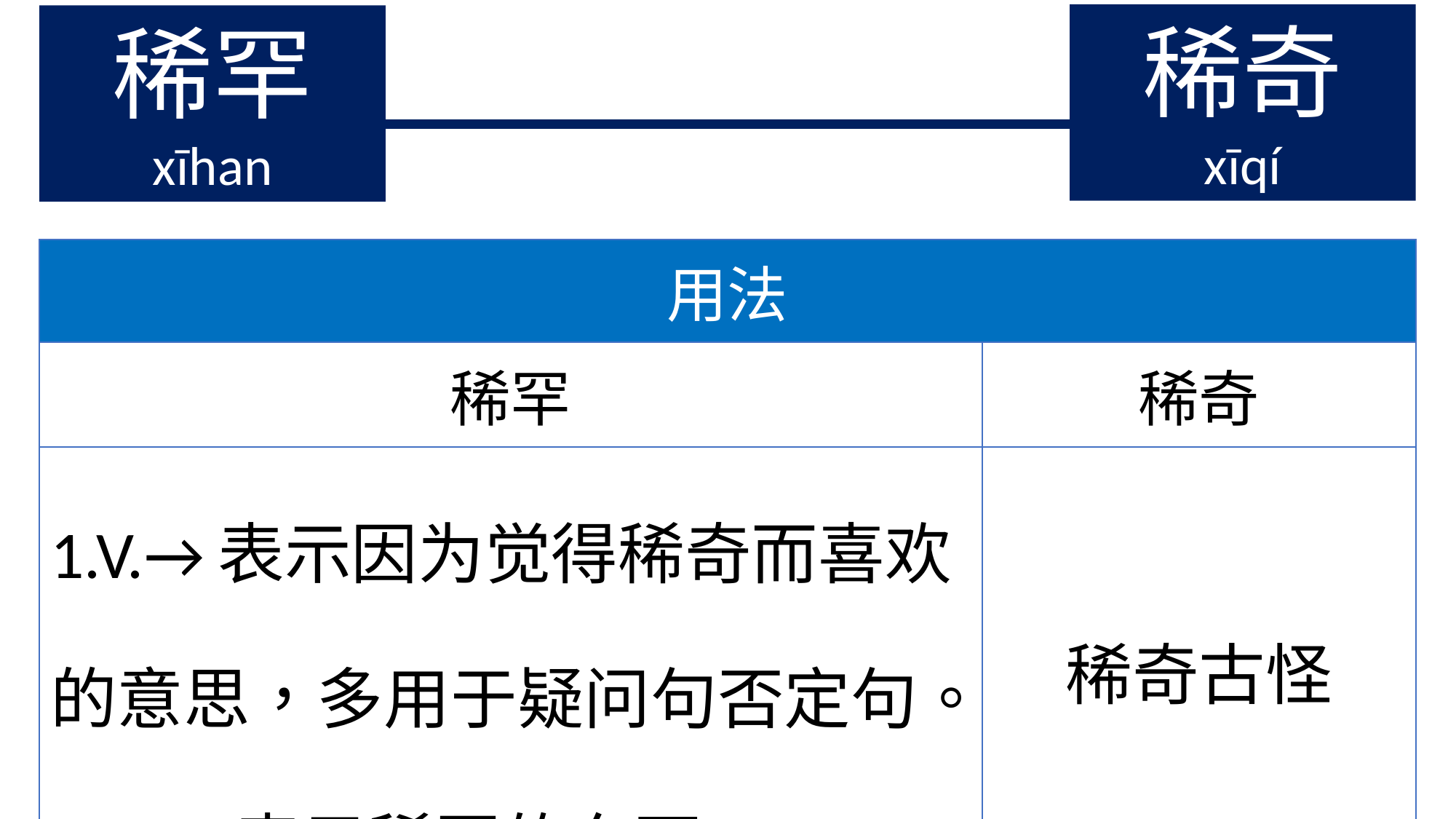

稀奇
xīqí
稀罕
xīhan
| 用法 |  |
| --- | --- |
| 稀罕 | 稀奇 |
| 1.V.→表示因为觉得稀奇而喜欢的意思，多用于疑问句否定句。 2.N.→表示稀罕的东西。 | 稀奇古怪 |